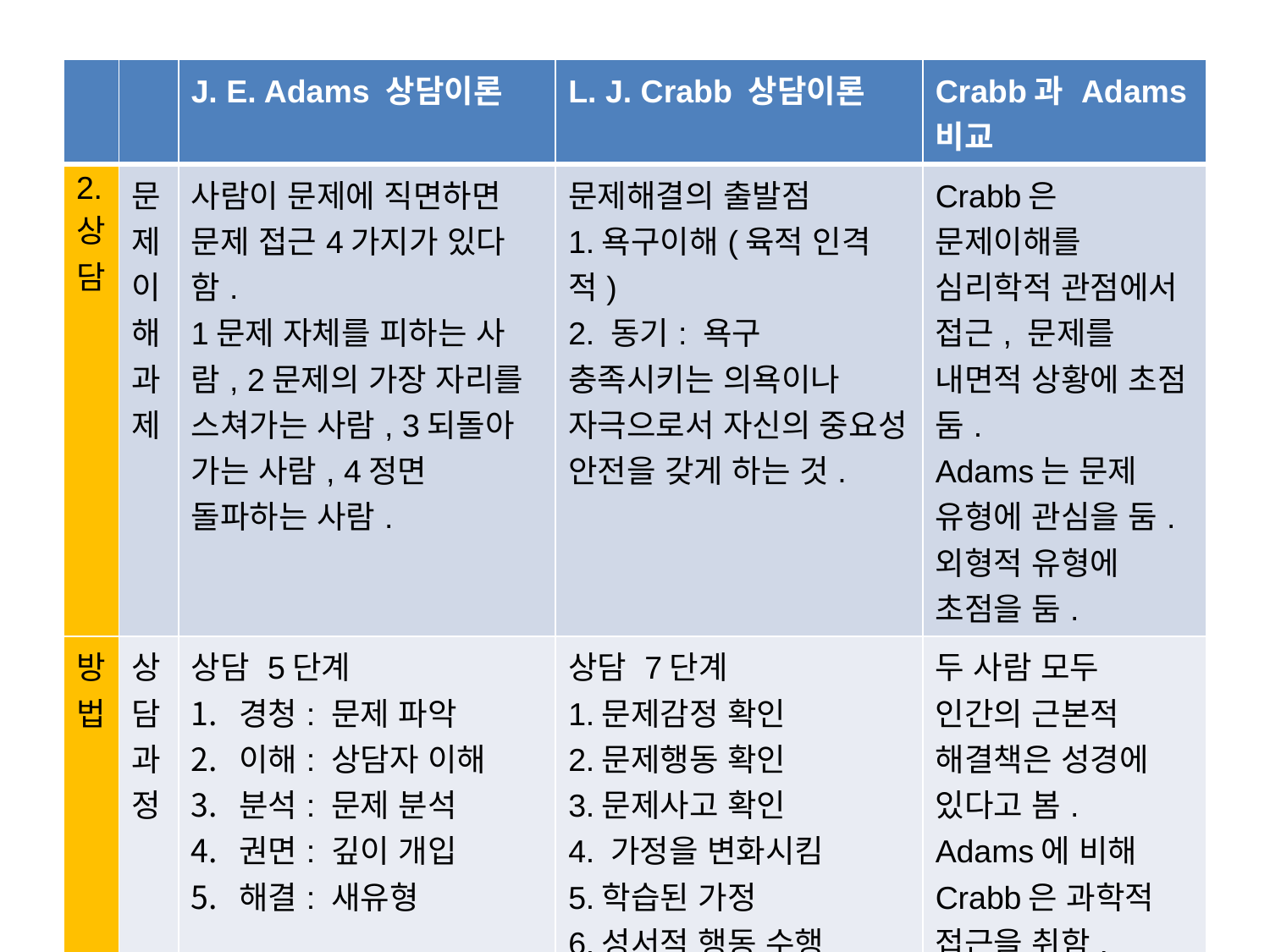

|  |  | J. E. Adams 상담이론 | L. J. Crabb 상담이론 | Crabb과 Adams 비교 |
| --- | --- | --- | --- | --- |
| 2. 상담 | 문제이해 과제 | 사람이 문제에 직면하면 문제 접근4가지가 있다 함. 1문제 자체를 피하는 사람, 2문제의 가장 자리를 스쳐가는 사람, 3되돌아 가는 사람, 4정면 돌파하는 사람. | 문제해결의 출발점 1.욕구이해(육적 인격적) 2. 동기: 욕구 충족시키는 의욕이나 자극으로서 자신의 중요성 안전을 갖게 하는 것. | Crabb은 문제이해를 심리학적 관점에서 접근, 문제를 내면적 상황에 초점 둠. Adams는 문제 유형에 관심을 둠.외형적 유형에 초점을 둠. |
| 방법 | 상담 과정 | 상담 5단계 경청: 문제 파악 이해: 상담자 이해 분석: 문제 분석 권면: 깊이 개입 해결: 새유형 | 상담 7단계 1.문제감정 확인 2.문제행동 확인 3.문제사고 확인 4. 가정을 변화시킴 5.학습된 가정 6.성서적 행동 수행 7. 조절된 감정 | 두 사람 모두 인간의 근본적 해결책은 성경에 있다고 봄. Adams에 비해 Crabb은 과학적 접근을 취함. |